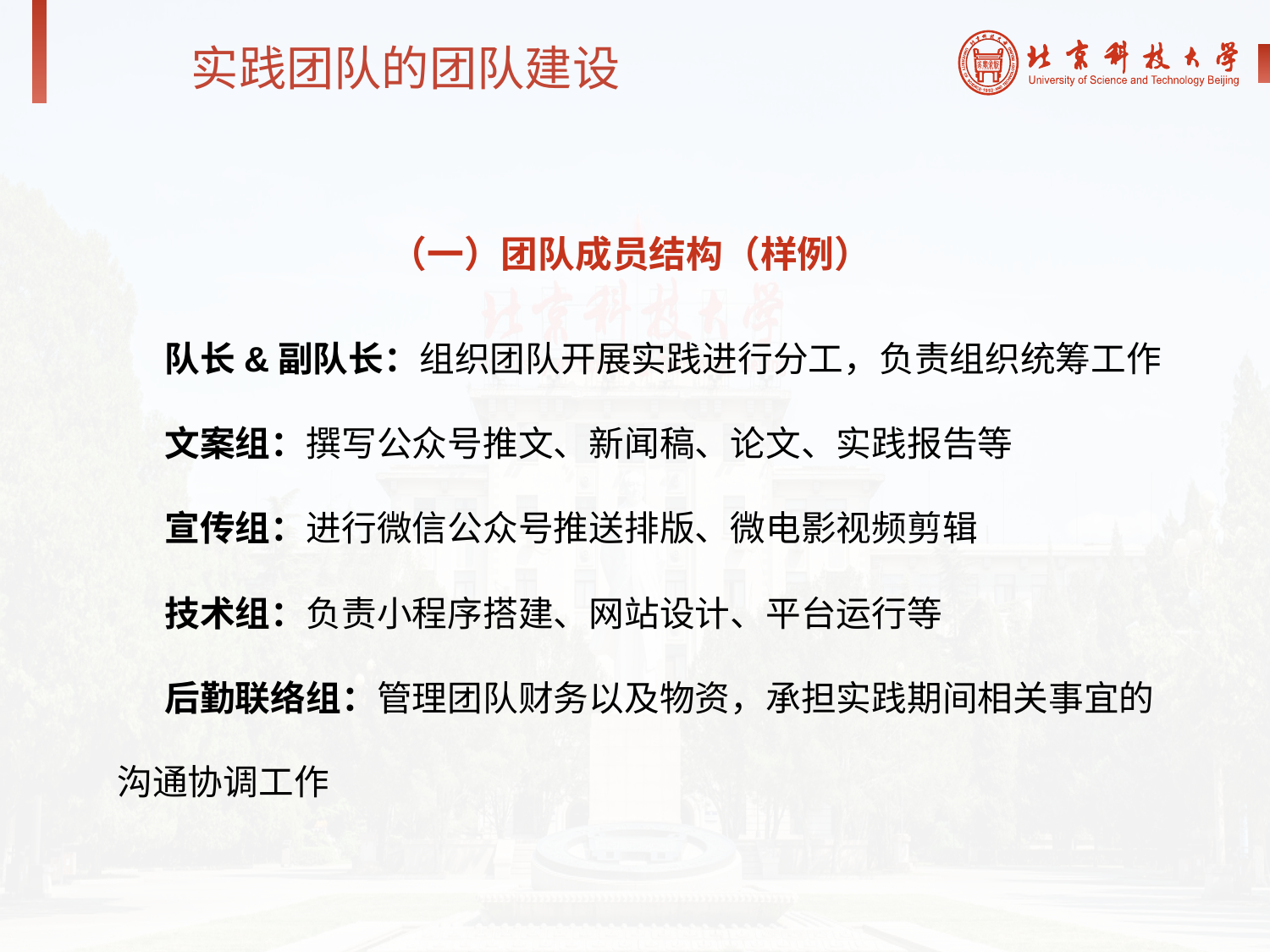

实践团队的团队建设
（一）团队成员结构（样例）
队长&副队长：组织团队开展实践进行分工，负责组织统筹工作
文案组：撰写公众号推文、新闻稿、论文、实践报告等
宣传组：进行微信公众号推送排版、微电影视频剪辑
技术组：负责小程序搭建、网站设计、平台运行等
后勤联络组：管理团队财务以及物资，承担实践期间相关事宜的沟通协调工作